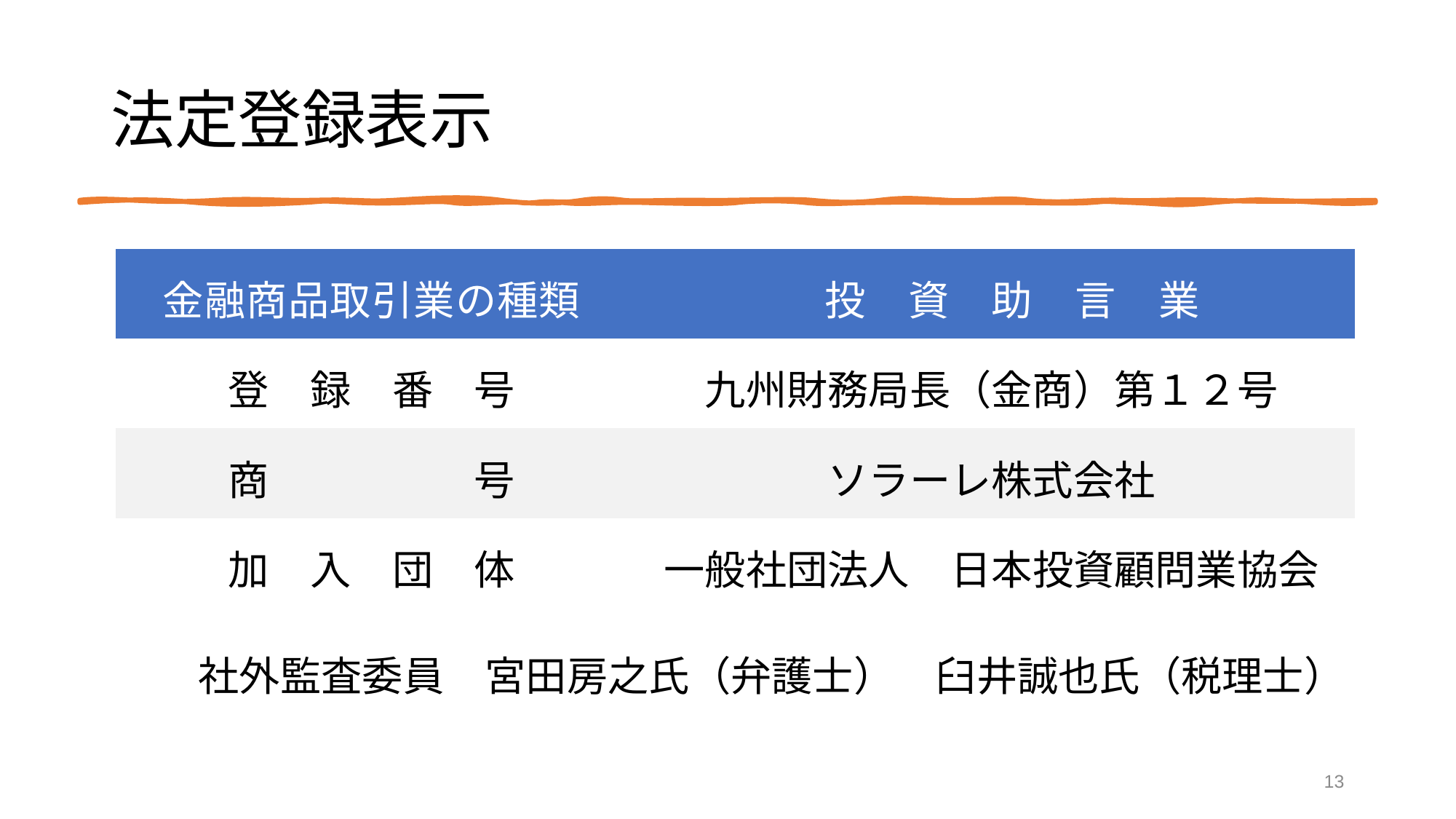

# 法定登録表示

| 金融商品取引業の種類 | 投　資　助　言　業 |
| --- | --- |
| 登　録　番　号 | 九州財務局長（金商）第１２号 |
| 商　　　　　号 | ソラーレ株式会社 |
| 加　入　団　体 | 一般社団法人　日本投資顧問業協会 |
社外監査委員　宮田房之氏（弁護士）　臼井誠也氏（税理士）
13